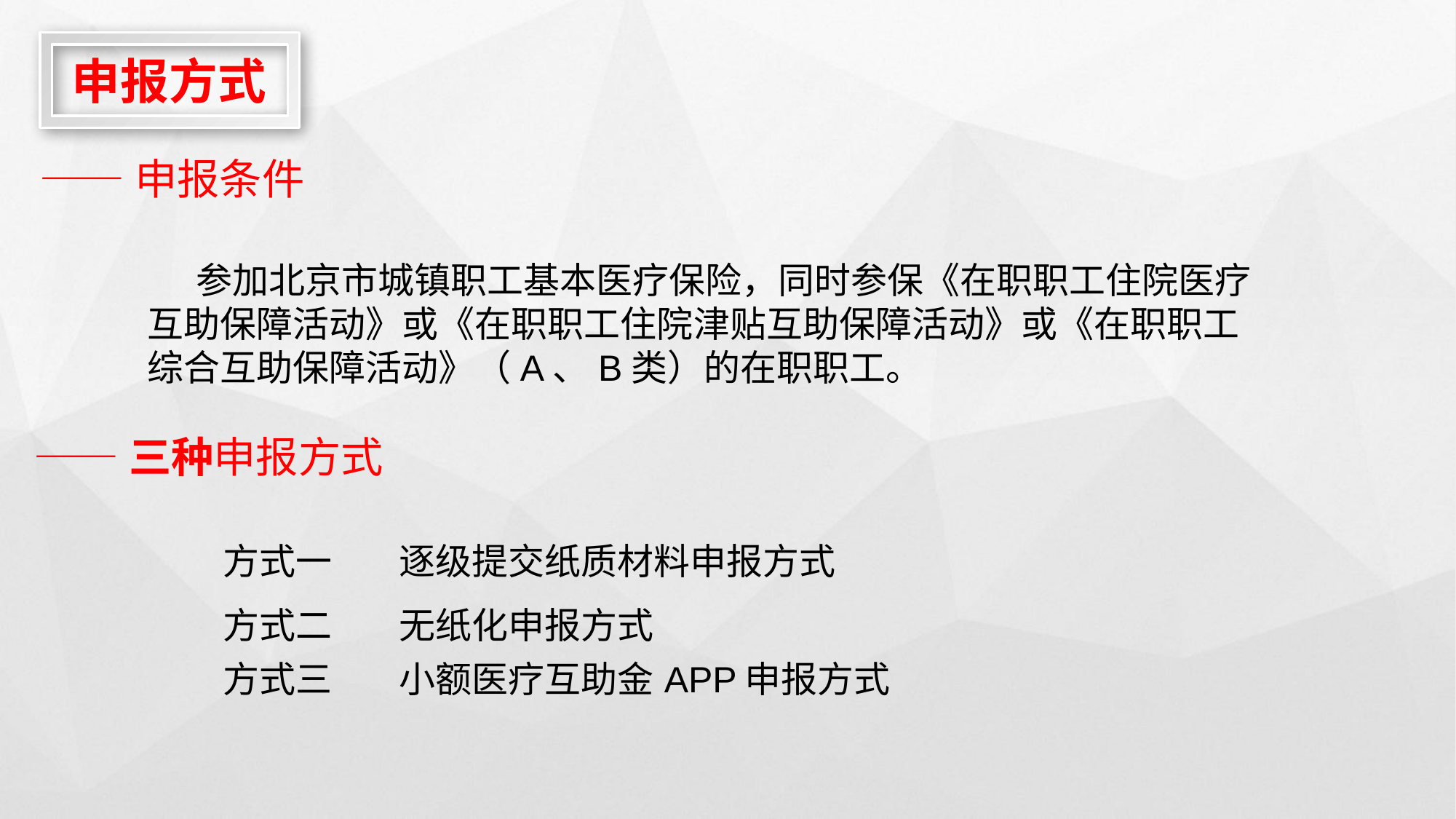

申报方式
——申报条件

参加北京市城镇职工基本医疗保险，同时参保《在职职工住院医疗互助保障活动》或《在职职工住院津贴互助保障活动》或《在职职工综合互助保障活动》（A、B类）的在职职工。
——三种申报方式
| 方式一 | 逐级提交纸质材料申报方式 |
| --- | --- |
| 方式二 | 无纸化申报方式 |
| 方式三 | 小额医疗互助金APP申报方式 |